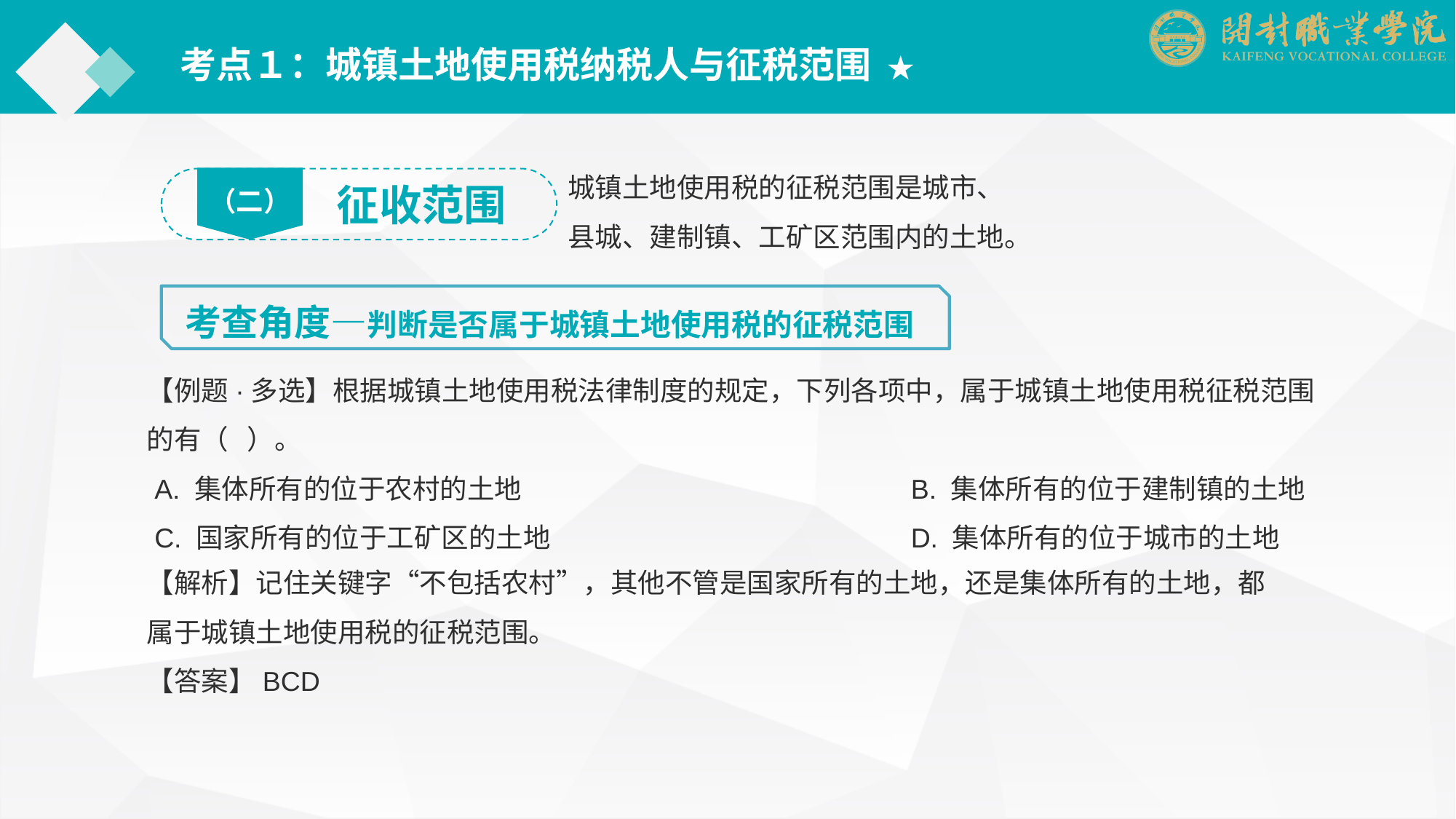

考点１：城镇土地使用税纳税人与征税范围  ★
城镇土地使用税的征税范围是城市、县城、建制镇、工矿区范围内的土地。
（二）

征收范围
考查角度—判断是否属于城镇土地使用税的征税范围

【例题·多选】根据城镇土地使用税法律制度的规定，下列各项中，属于城镇土地使用税征税范围的有（   ）。
 A. 集体所有的位于农村的土地				B. 集体所有的位于建制镇的土地
 C. 国家所有的位于工矿区的土地				D. 集体所有的位于城市的土地
【解析】记住关键字“不包括农村”，其他不管是国家所有的土地，还是集体所有的土地，都属于城镇土地使用税的征税范围。
【答案】BCD